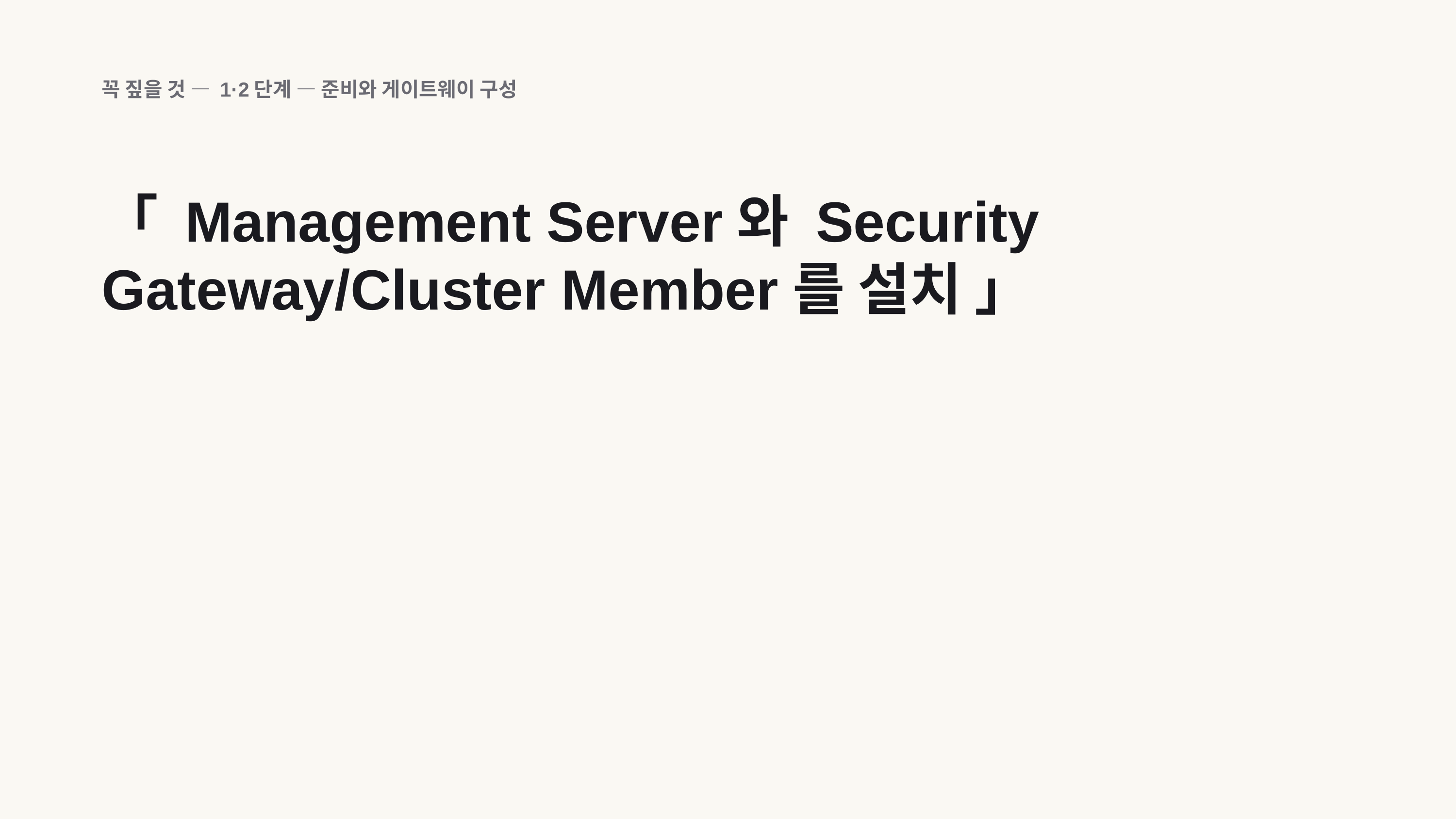

꼭 짚을 것 — 1·2단계 — 준비와 게이트웨이 구성
「 Management Server와 Security Gateway/Cluster Member를 설치 」